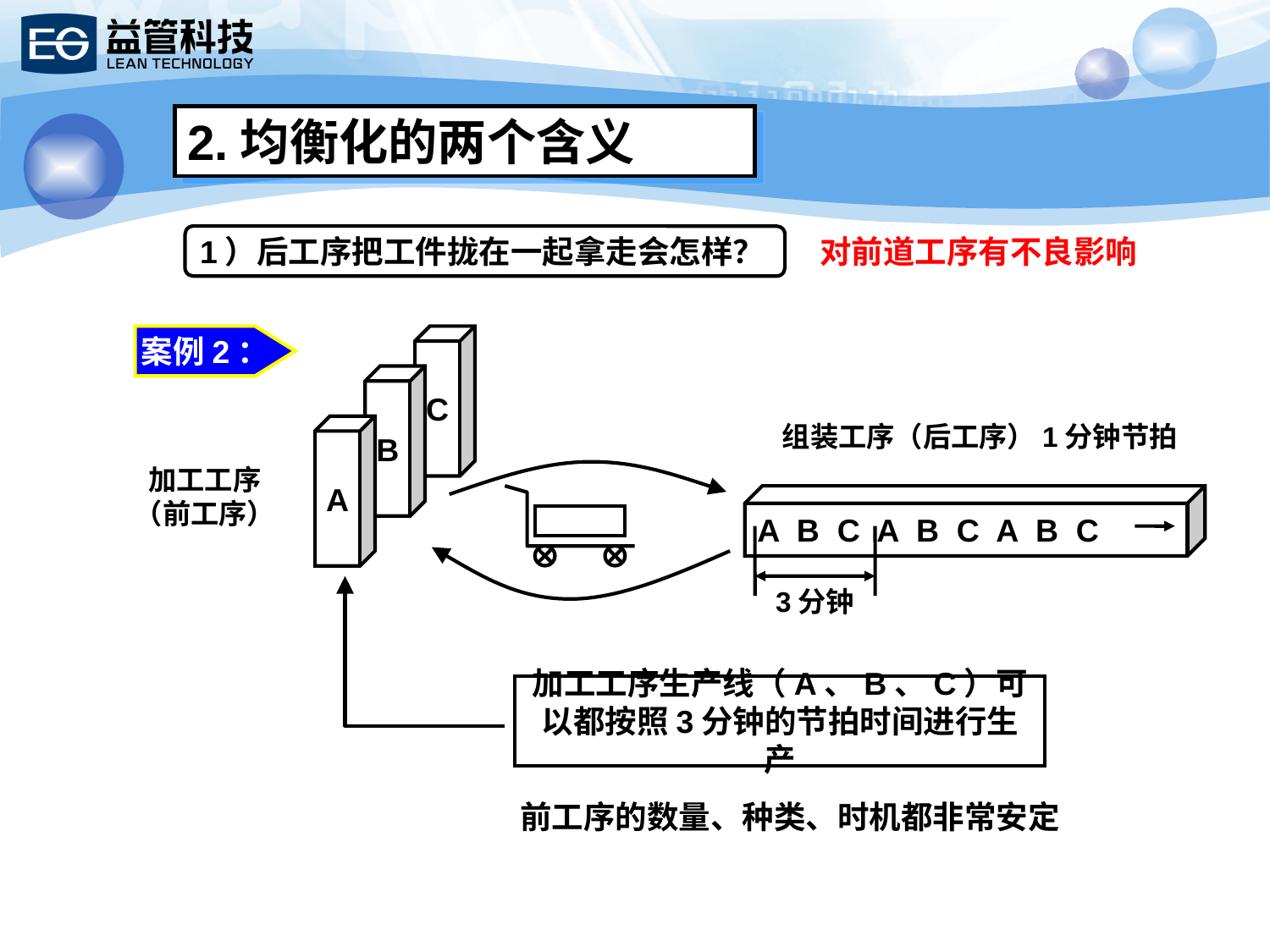

2.均衡化的两个含义
1）后工序把工件拢在一起拿走会怎样？
对前道工序有不良影响
案例2：
C
B
组装工序（后工序）1分钟节拍
A

加工工序
（前工序）

A  B  C  A  B  C  A  B  C

3分钟
加工工序生产线（A、B、C）可以都按照3分钟的节拍时间进行生产
前工序的数量、种类、时机都非常安定